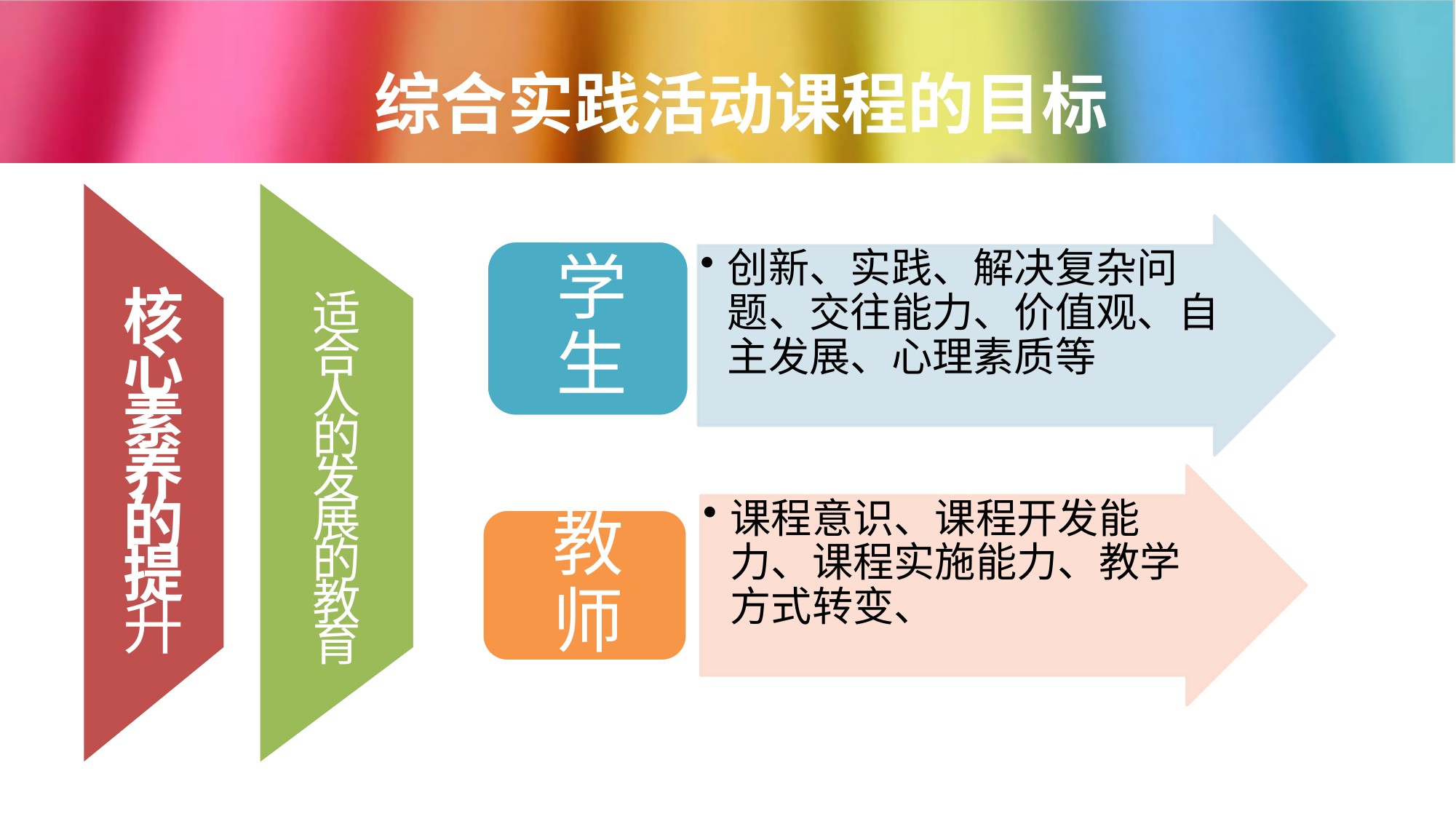

综合实践活动课程的目标

核
心
素
养
的
提
升

适
合
人
的
发
展
的
教
育
创新、实践、解决复杂问题、交往能力、价值观、自主发展、心理素质等
学生
课程意识、课程开发能力、课程实施能力、教学方式转变、
教师